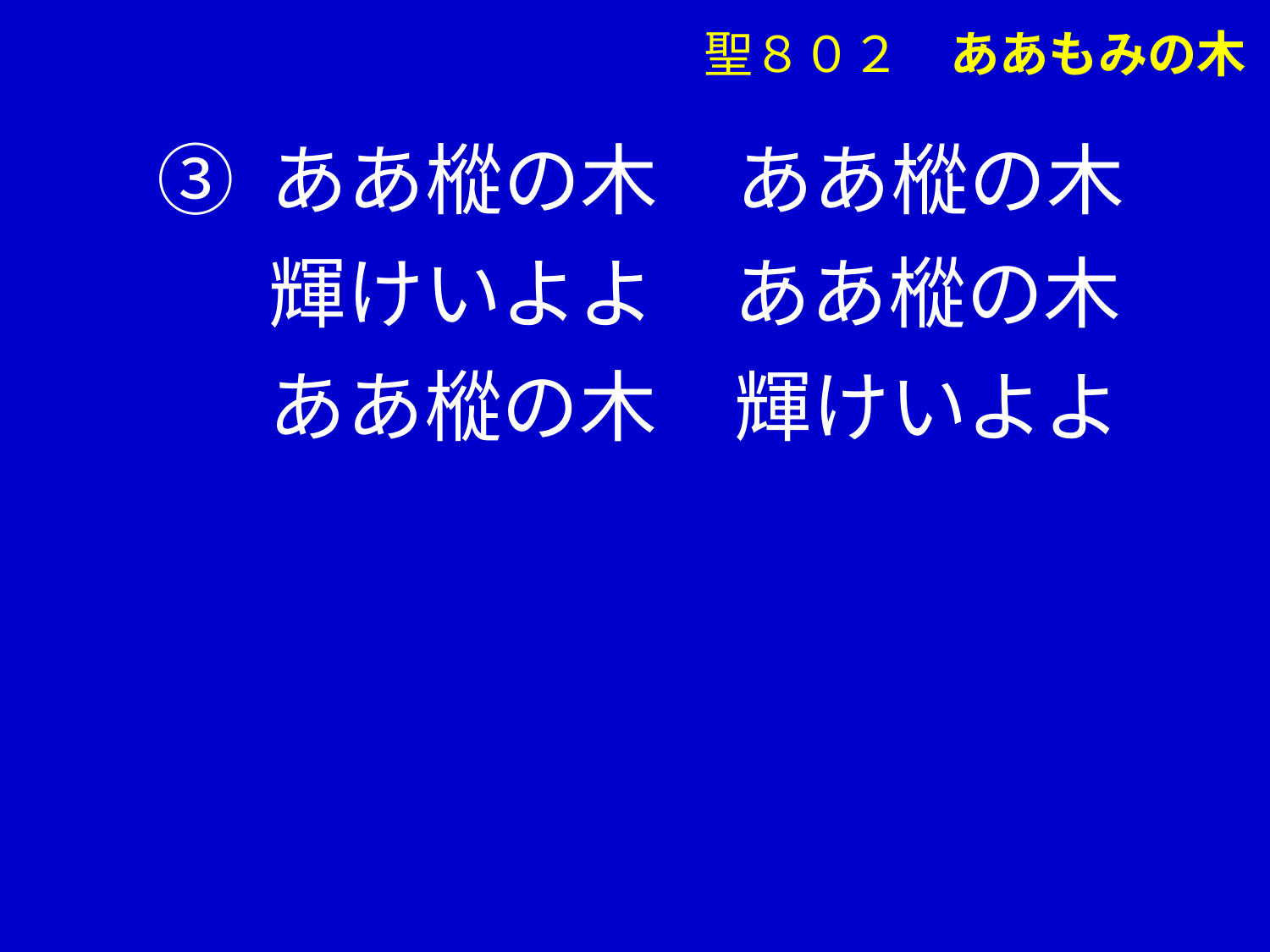

聖８０２　ああもみの木
③ ああ樅の木　ああ樅の木
　  輝けいよよ　ああ樅の木
　  ああ樅の木　輝けいよよ